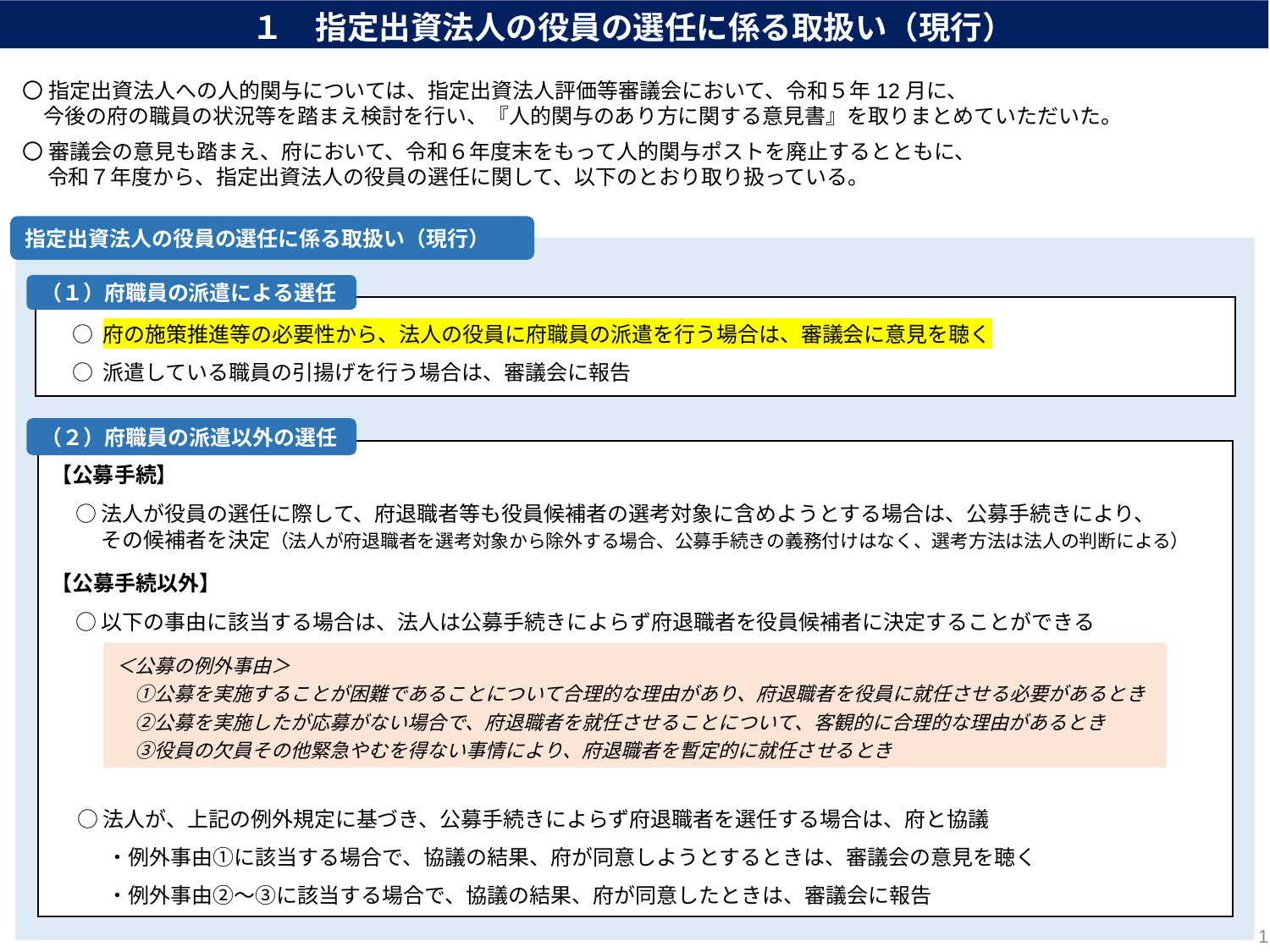

１　指定出資法人の役員の選任に係る取扱い（現行）
〇 指定出資法人への人的関与については、指定出資法人評価等審議会において、令和５年12月に、
　今後の府の職員の状況等を踏まえ検討を行い、『人的関与のあり方に関する意見書』を取りまとめていただいた。
〇 審議会の意見も踏まえ、府において、令和６年度末をもって人的関与ポストを廃止するとともに、
令和７年度から、指定出資法人の役員の選任に関して、以下のとおり取り扱っている。

指定出資法人の役員の選任に係る取扱い（現行）

（１）府職員の派遣による選任

○ 府の施策推進等の必要性から、法人の役員に府職員の派遣を行う場合は、審議会に意見を聴く
○ 派遣している職員の引揚げを行う場合は、審議会に報告
（２）府職員の派遣以外の選任

【公募手続】
　○ 法人が役員の選任に際して、府退職者等も役員候補者の選考対象に含めようとする場合は、公募手続きにより、
その候補者を決定（法人が府退職者を選考対象から除外する場合、公募手続きの義務付けはなく、選考方法は法人の判断による）
【公募手続以外】
　○ 以下の事由に該当する場合は、法人は公募手続きによらず府退職者を役員候補者に決定することができる

　 ○ 法人が、上記の例外規定に基づき、公募手続きによらず府退職者を選任する場合は、府と協議
　　   ・例外事由①に該当する場合で、協議の結果、府が同意しようとするときは、審議会の意見を聴く
　　   ・例外事由②～③に該当する場合で、協議の結果、府が同意したときは、審議会に報告
＜公募の例外事由＞
　①公募を実施することが困難であることについて合理的な理由があり、府退職者を役員に就任させる必要があるとき
　②公募を実施したが応募がない場合で、府退職者を就任させることについて、客観的に合理的な理由があるとき
　③役員の欠員その他緊急やむを得ない事情により、府退職者を暫定的に就任させるとき
1